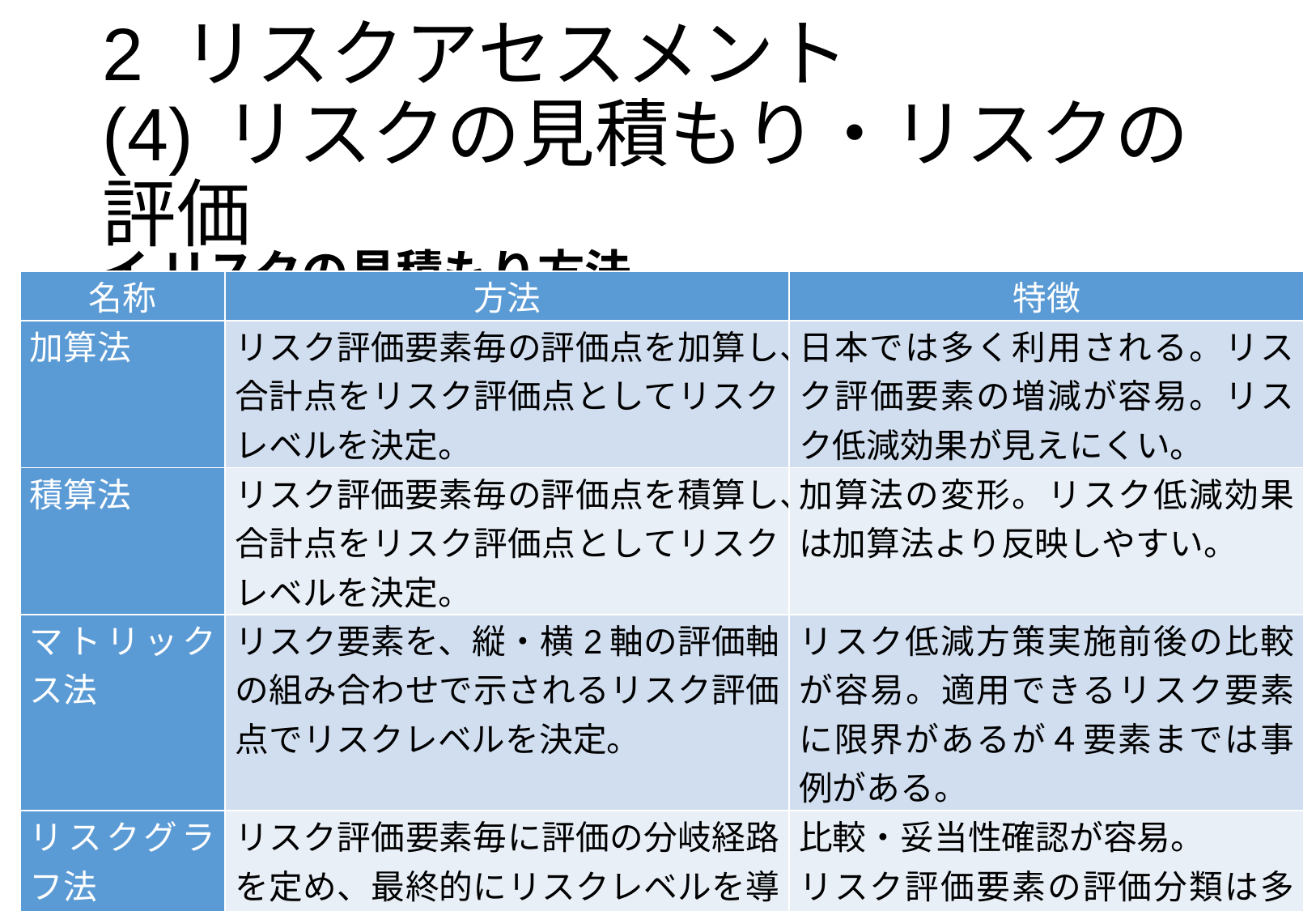

# 2 リスクアセスメント (4)	リスクの見積もり・リスクの評価
イ リスクの見積もり方法
| 名称 | 方法 | 特徴 |
| --- | --- | --- |
| 加算法 | リスク評価要素毎の評価点を加算し、合計点をリスク評価点としてリスクレベルを決定。 | 日本では多く利用される。リスク評価要素の増減が容易。リスク低減効果が見えにくい。 |
| 積算法 | リスク評価要素毎の評価点を積算し、合計点をリスク評価点としてリスクレベルを決定。 | 加算法の変形。リスク低減効果は加算法より反映しやすい。 |
| マトリックス法 | リスク要素を、縦・横2軸の評価軸の組み合わせで示されるリスク評価点でリスクレベルを決定。 | リスク低減方策実施前後の比較が容易。適用できるリスク要素に限界があるが４要素までは事例がある。 |
| リスクグラフ法 | リスク評価要素毎に評価の分岐経路を定め、最終的にリスクレベルを導く。 | 比較・妥当性確認が容易。 リスク評価要素の評価分類は多くはできない。 |